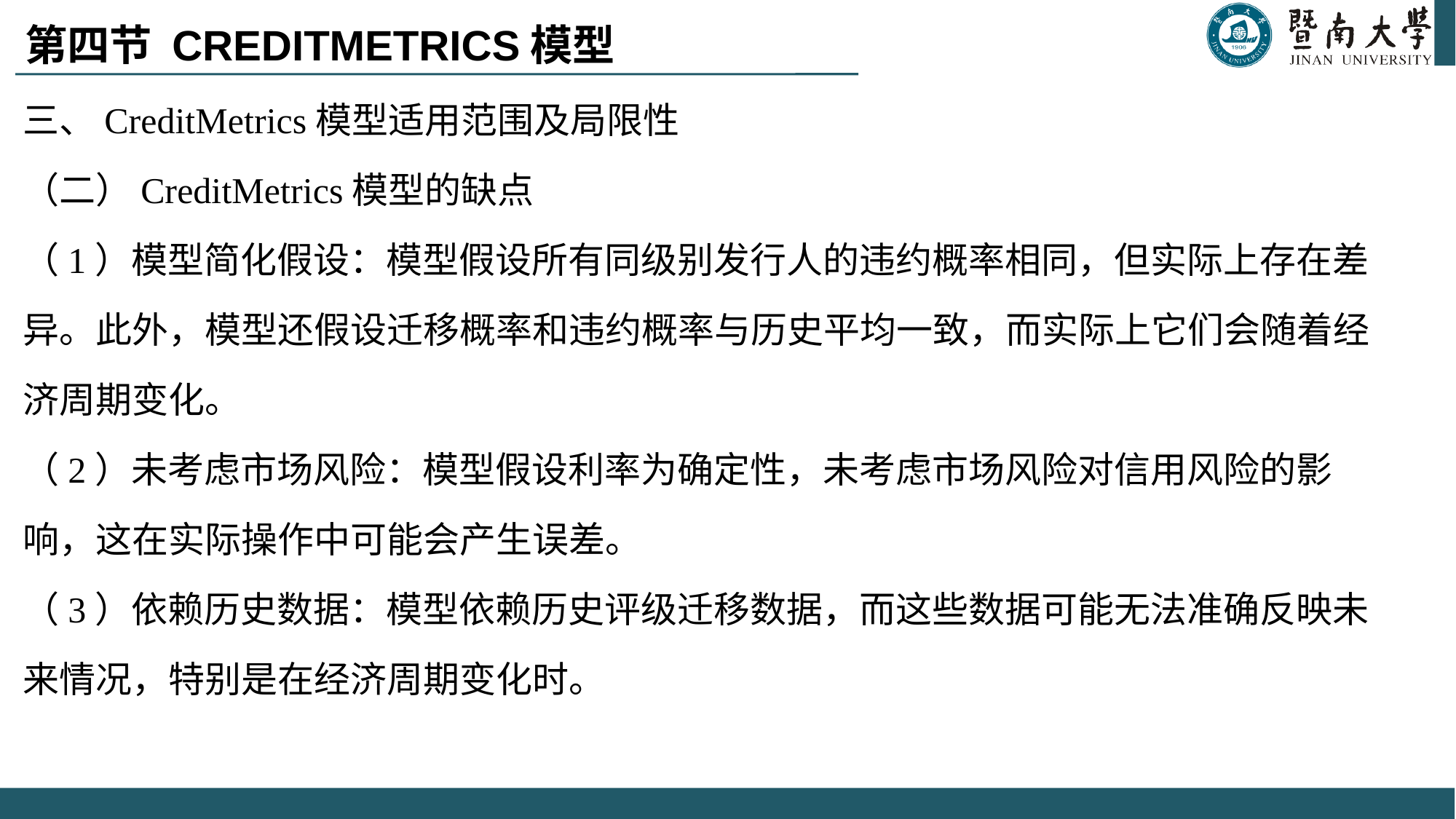

# 第四节 CreditMetrics模型
三、CreditMetrics模型适用范围及局限性
（二）CreditMetrics模型的缺点
（1）模型简化假设：模型假设所有同级别发行人的违约概率相同，但实际上存在差异。此外，模型还假设迁移概率和违约概率与历史平均一致，而实际上它们会随着经济周期变化。
（2）未考虑市场风险：模型假设利率为确定性，未考虑市场风险对信用风险的影响，这在实际操作中可能会产生误差。
（3）依赖历史数据：模型依赖历史评级迁移数据，而这些数据可能无法准确反映未来情况，特别是在经济周期变化时。